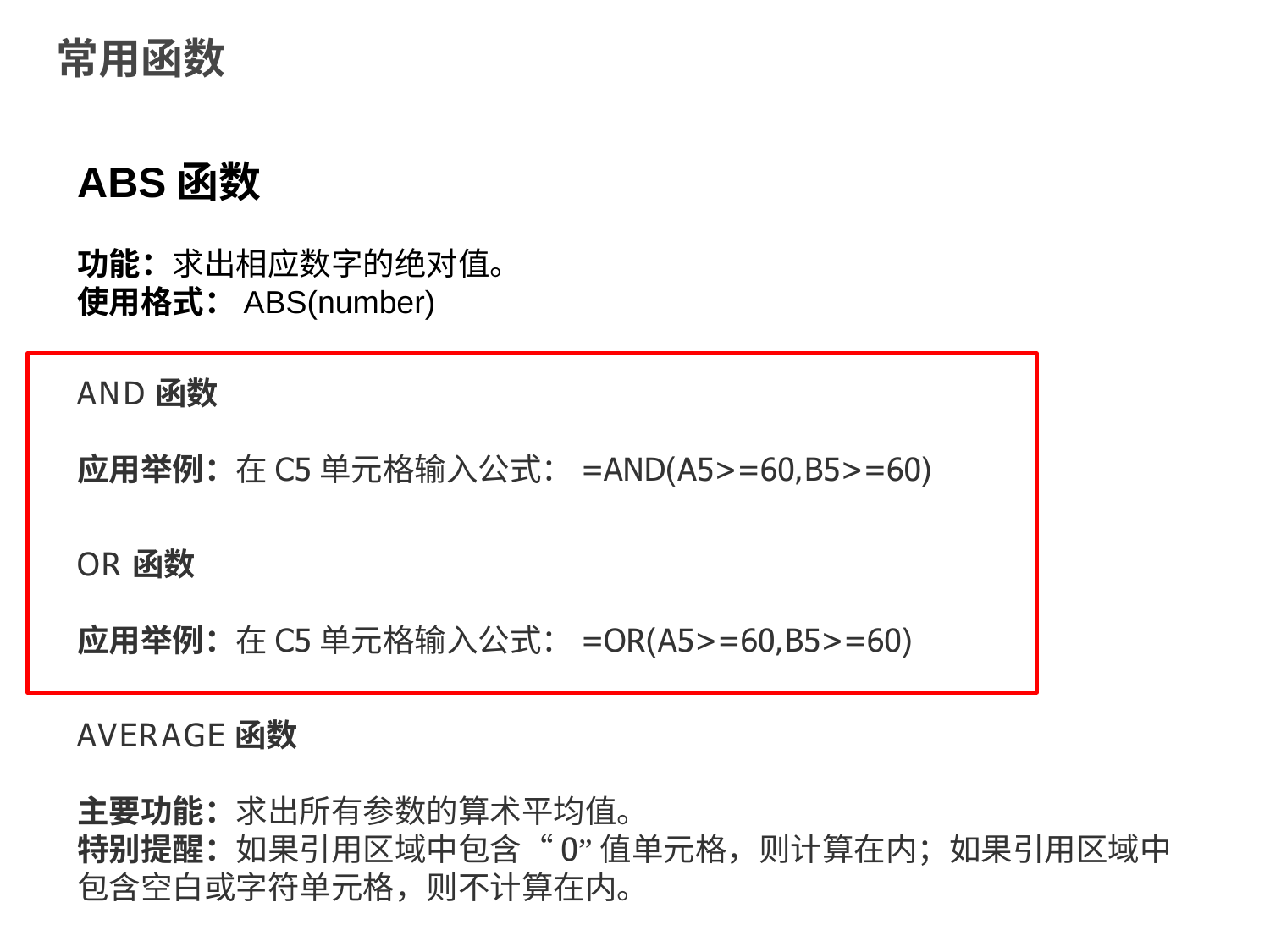

# 常用函数
ABS函数

功能：求出相应数字的绝对值。
使用格式：ABS(number)

AND函数

应用举例：在C5单元格输入公式：=AND(A5>=60,B5>=60)
OR函数

应用举例：在C5单元格输入公式：=OR(A5>=60,B5>=60)
AVERAGE函数

主要功能：求出所有参数的算术平均值。
特别提醒：如果引用区域中包含“0”值单元格，则计算在内；如果引用区域中包含空白或字符单元格，则不计算在内。